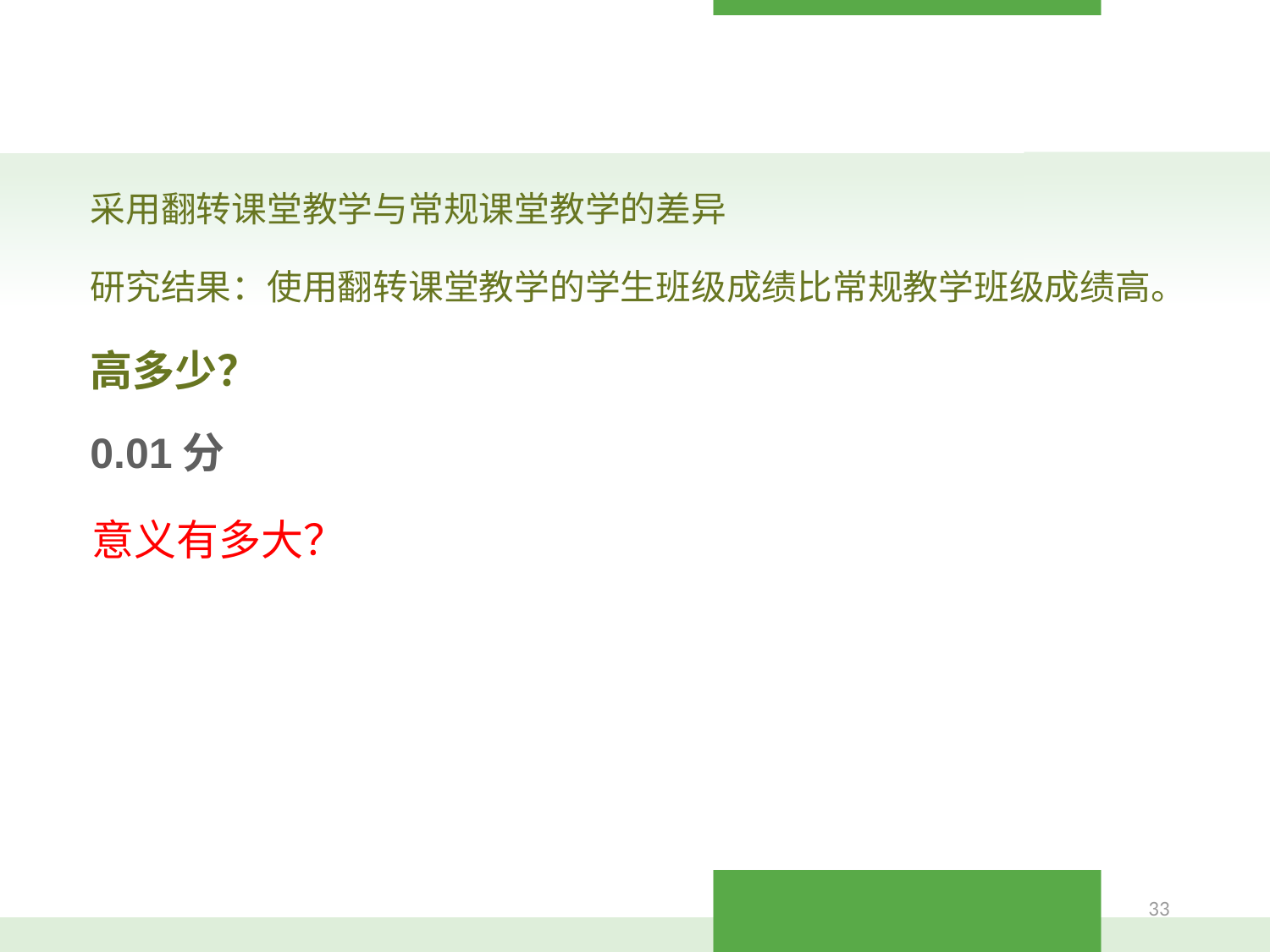

#
采用翻转课堂教学与常规课堂教学的差异
研究结果：使用翻转课堂教学的学生班级成绩比常规教学班级成绩高。
高多少？
0.01分
意义有多大？
33